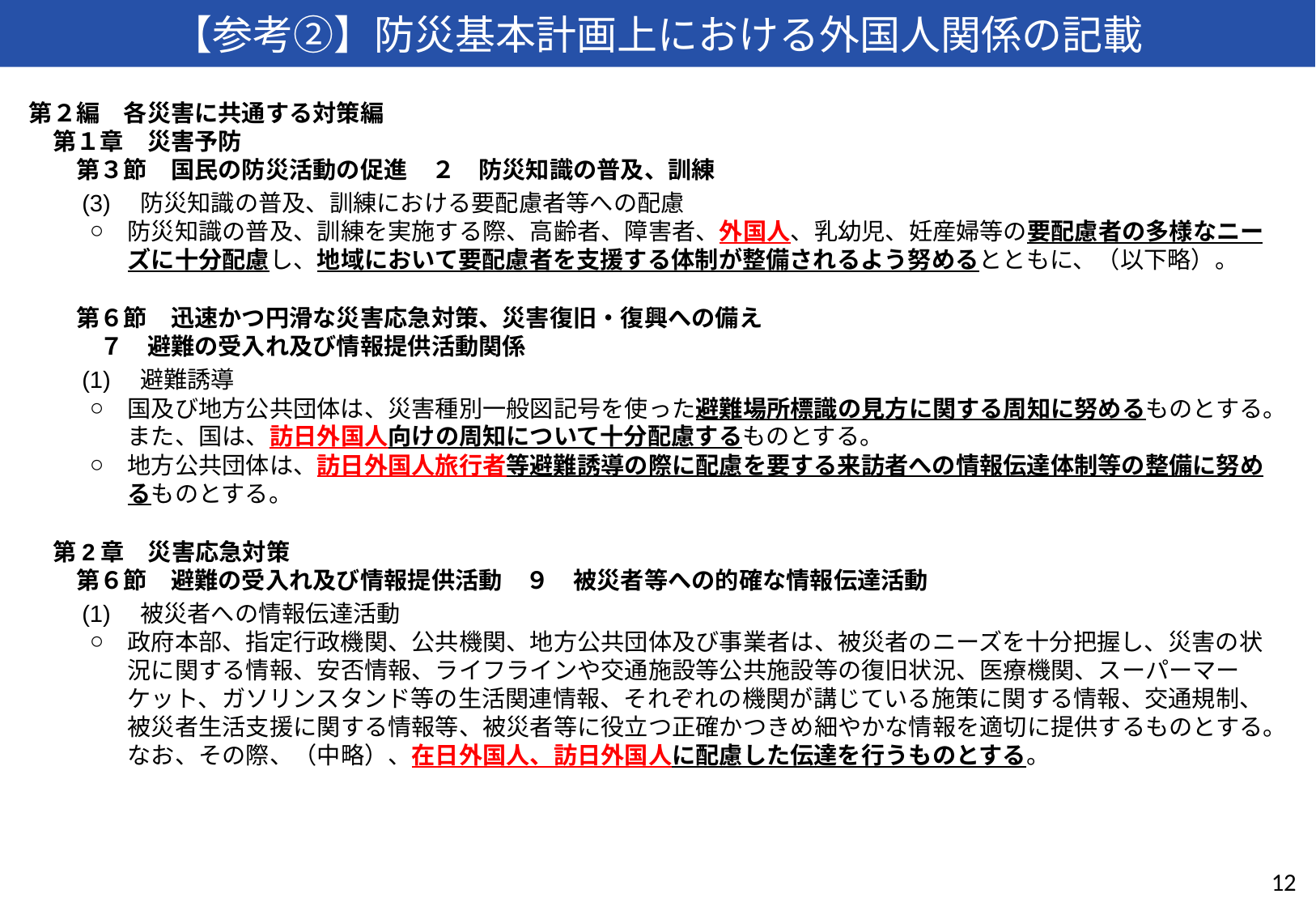

【参考②】防災基本計画上における外国人関係の記載
第２編　各災害に共通する対策編
　第１章　災害予防
　　第３節　国民の防災活動の促進　２　防災知識の普及、訓練
　　(3)　防災知識の普及、訓練における要配慮者等への配慮
防災知識の普及、訓練を実施する際、高齢者、障害者、外国人、乳幼児、妊産婦等の要配慮者の多様なニーズに十分配慮し、地域において要配慮者を支援する体制が整備されるよう努めるとともに、（以下略）。
　　第６節　迅速かつ円滑な災害応急対策、災害復旧・復興への備え　
　　　７　避難の受入れ及び情報提供活動関係
　　(1)　避難誘導
国及び地方公共団体は、災害種別一般図記号を使った避難場所標識の見方に関する周知に努めるものとする。また、国は、訪日外国人向けの周知について十分配慮するものとする。
地方公共団体は、訪日外国人旅行者等避難誘導の際に配慮を要する来訪者への情報伝達体制等の整備に努めるものとする。
　第2章　災害応急対策
　　第６節　避難の受入れ及び情報提供活動　９　被災者等への的確な情報伝達活動
　　(1)　被災者への情報伝達活動
政府本部、指定行政機関、公共機関、地方公共団体及び事業者は、被災者のニーズを十分把握し、災害の状況に関する情報、安否情報、ライフラインや交通施設等公共施設等の復旧状況、医療機関、スーパーマーケット、ガソリンスタンド等の生活関連情報、それぞれの機関が講じている施策に関する情報、交通規制、被災者生活支援に関する情報等、被災者等に役立つ正確かつきめ細やかな情報を適切に提供するものとする。なお、その際、（中略）、在日外国人、訪日外国人に配慮した伝達を行うものとする。
12